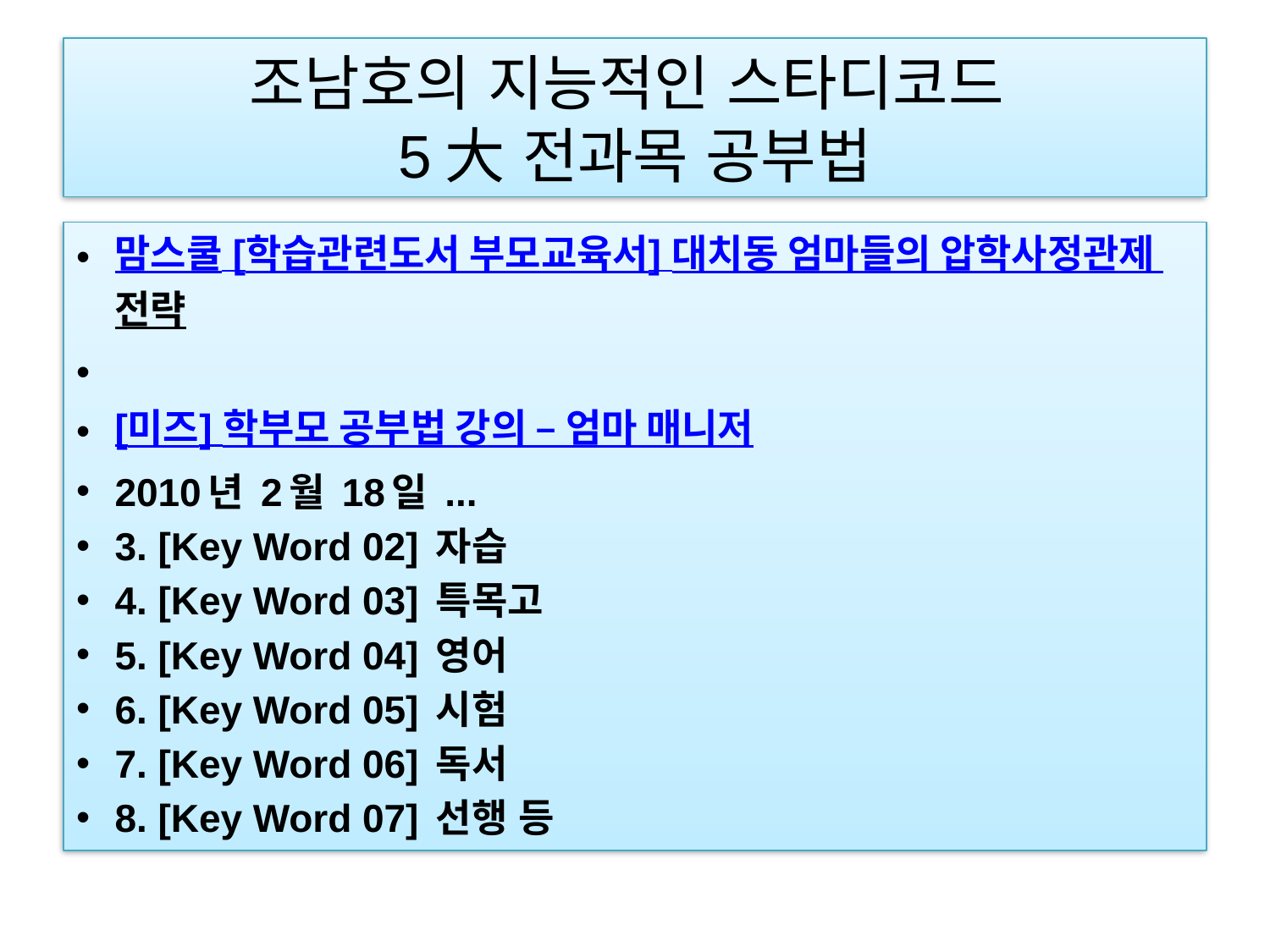

# 조남호의 지능적인 스타디코드 5大 전과목 공부법
맘스쿨 [학습관련도서 부모교육서] 대치동 엄마들의 압학사정관제 전략

[미즈] 학부모 공부법 강의 – 엄마 매니저
2010년 2월 18일 ...
3. [Key Word 02] 자습
4. [Key Word 03] 특목고
5. [Key Word 04] 영어
6. [Key Word 05] 시험
7. [Key Word 06] 독서
8. [Key Word 07] 선행 등